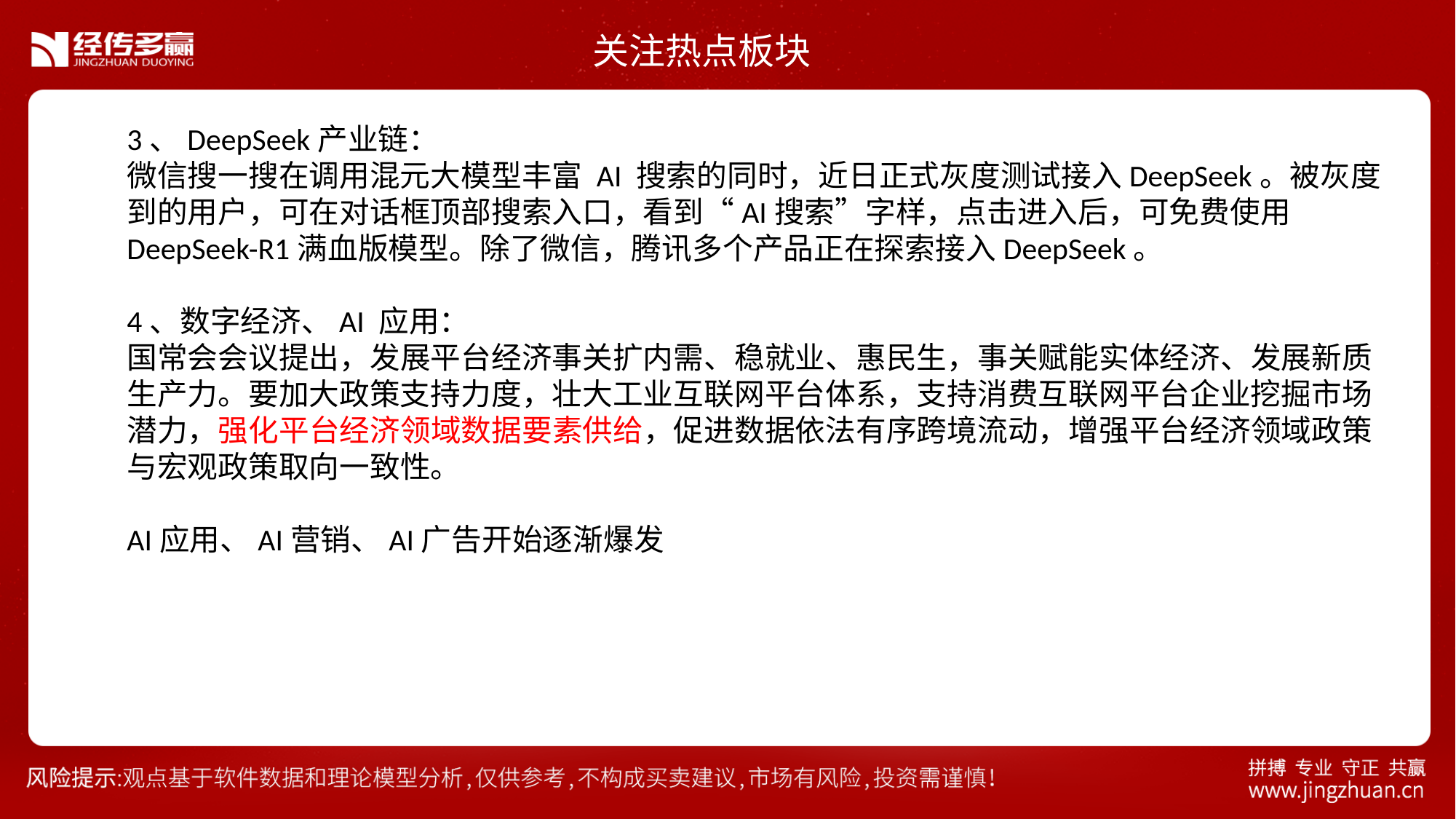

关注热点板块
3、DeepSeek产业链：
微信搜一搜在调用混元大模型丰富 AI 搜索的同时，近日正式灰度测试接入DeepSeek。被灰度到的用户，可在对话框顶部搜索入口，看到“AI搜索”字样，点击进入后，可免费使用DeepSeek-R1满血版模型。除了微信，腾讯多个产品正在探索接入DeepSeek。

4、数字经济、AI 应用：
国常会会议提出，发展平台经济事关扩内需、稳就业、惠民生，事关赋能实体经济、发展新质生产力。要加大政策支持力度，壮大工业互联网平台体系，支持消费互联网平台企业挖掘市场潜力，强化平台经济领域数据要素供给，促进数据依法有序跨境流动，增强平台经济领域政策与宏观政策取向一致性。

AI应用、AI营销、AI广告开始逐渐爆发